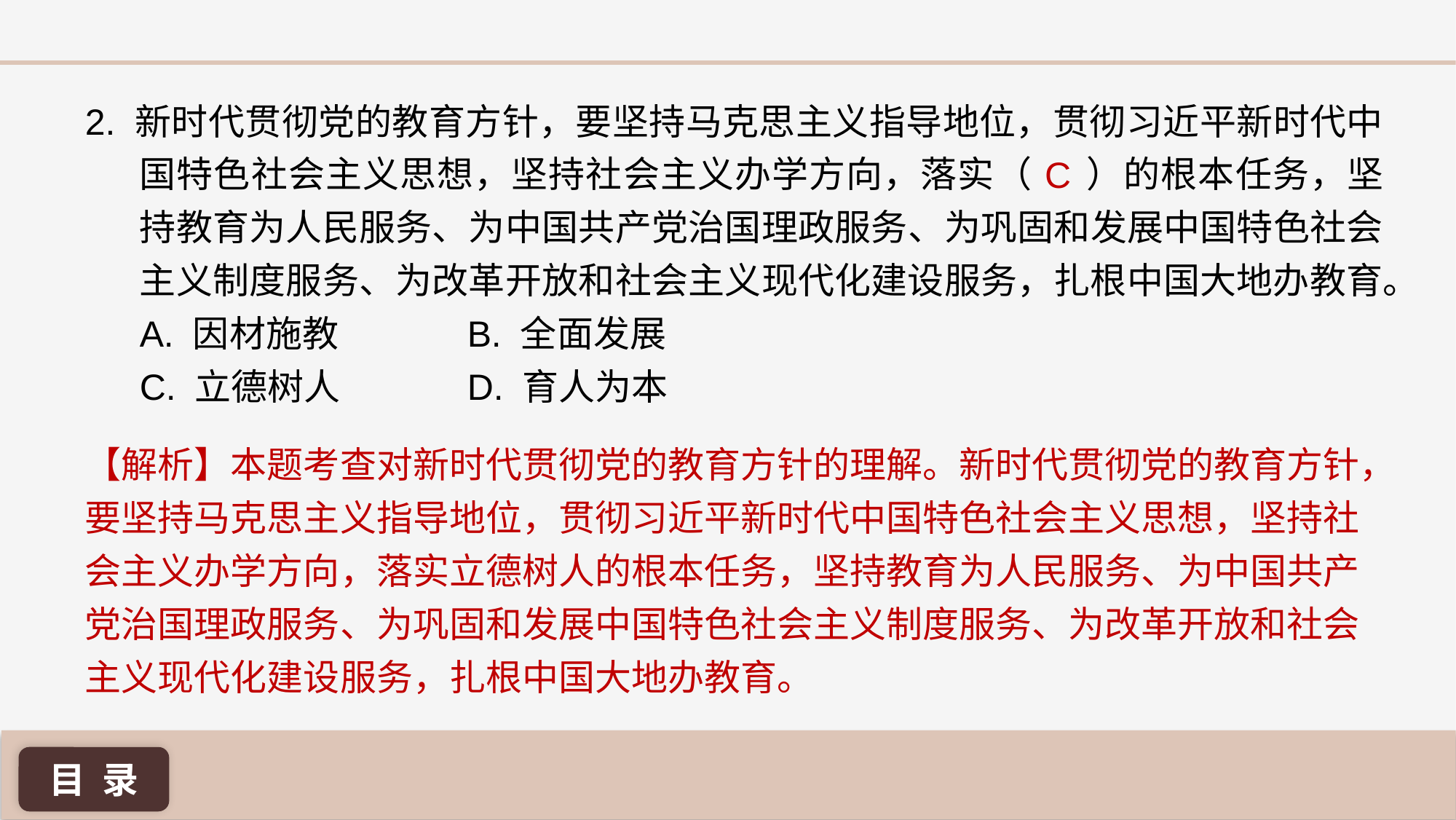

2. 新时代贯彻党的教育方针，要坚持马克思主义指导地位，贯彻习近平新时代中国特色社会主义思想，坚持社会主义办学方向，落实（      ）的根本任务，坚持教育为人民服务、为中国共产党治国理政服务、为巩固和发展中国特色社会主义制度服务、为改革开放和社会主义现代化建设服务，扎根中国大地办教育。
A. 因材施教 		B. 全面发展
C. 立德树人 		D. 育人为本
C
【解析】本题考查对新时代贯彻党的教育方针的理解。新时代贯彻党的教育方针，要坚持马克思主义指导地位，贯彻习近平新时代中国特色社会主义思想，坚持社会主义办学方向，落实立德树人的根本任务，坚持教育为人民服务、为中国共产党治国理政服务、为巩固和发展中国特色社会主义制度服务、为改革开放和社会主义现代化建设服务，扎根中国大地办教育。